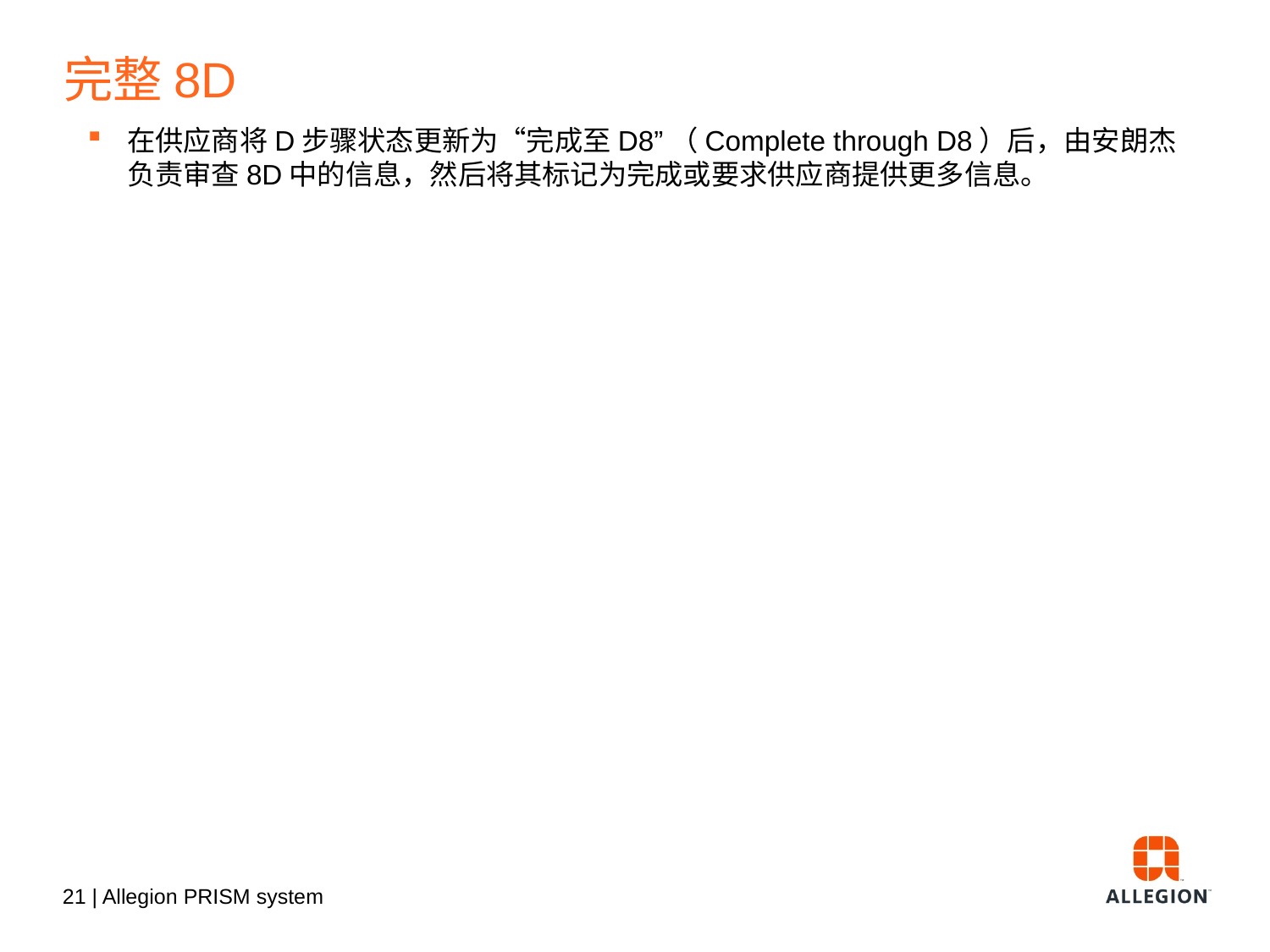

# 完整8D
在供应商将D步骤状态更新为“完成至D8”（Complete through D8）后，由安朗杰负责审查8D中的信息，然后将其标记为完成或要求供应商提供更多信息。